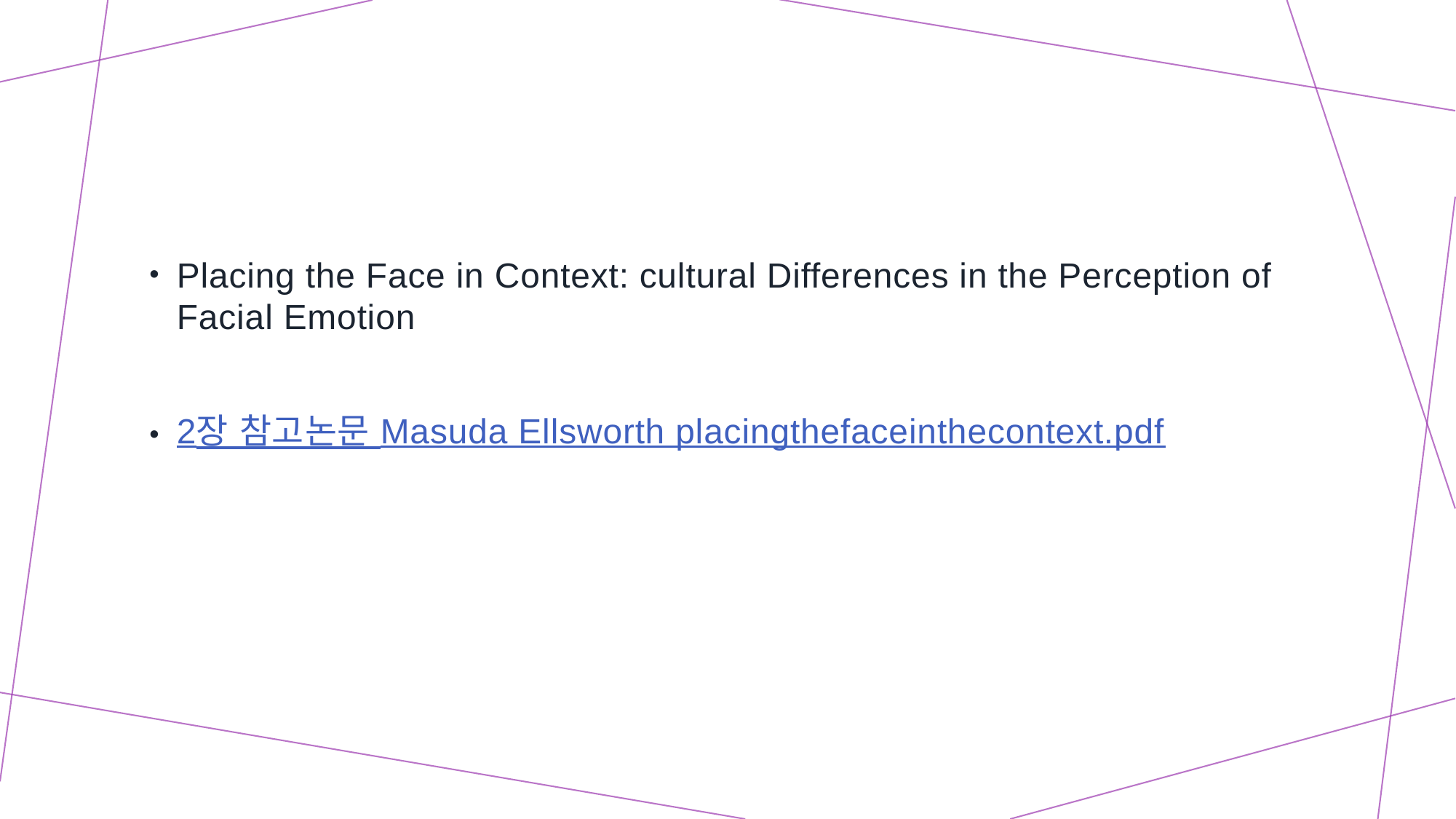

#
Placing the Face in Context: cultural Differences in the Perception of Facial Emotion

2장 참고논문 Masuda Ellsworth placingthefaceinthecontext.pdf